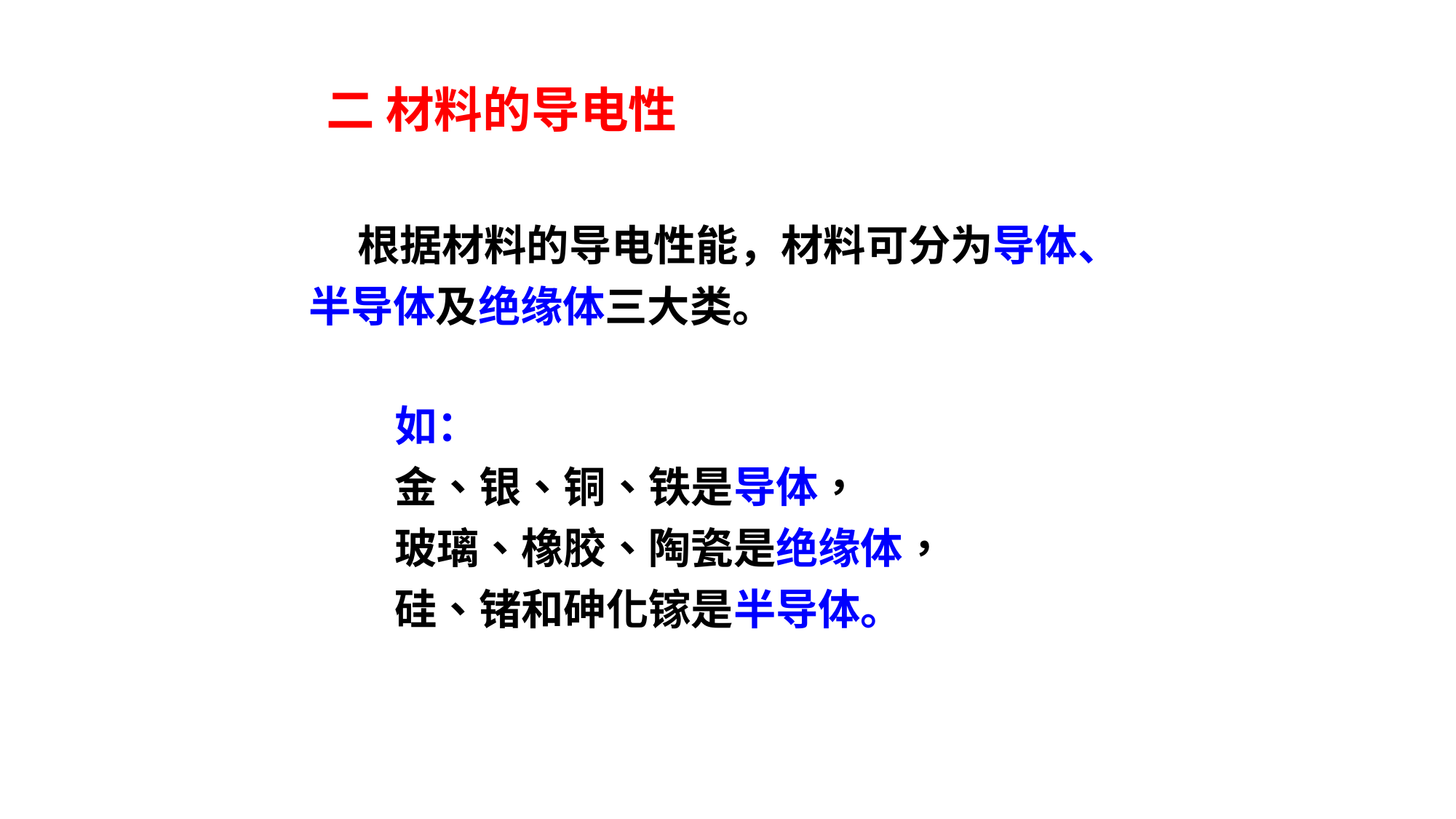

二 材料的导电性
    根据材料的导电性能，材料可分为导体、半导体及绝缘体三大类。
如：
金、银、铜、铁是导体，
玻璃、橡胶、陶瓷是绝缘体，硅、锗和砷化镓是半导体。